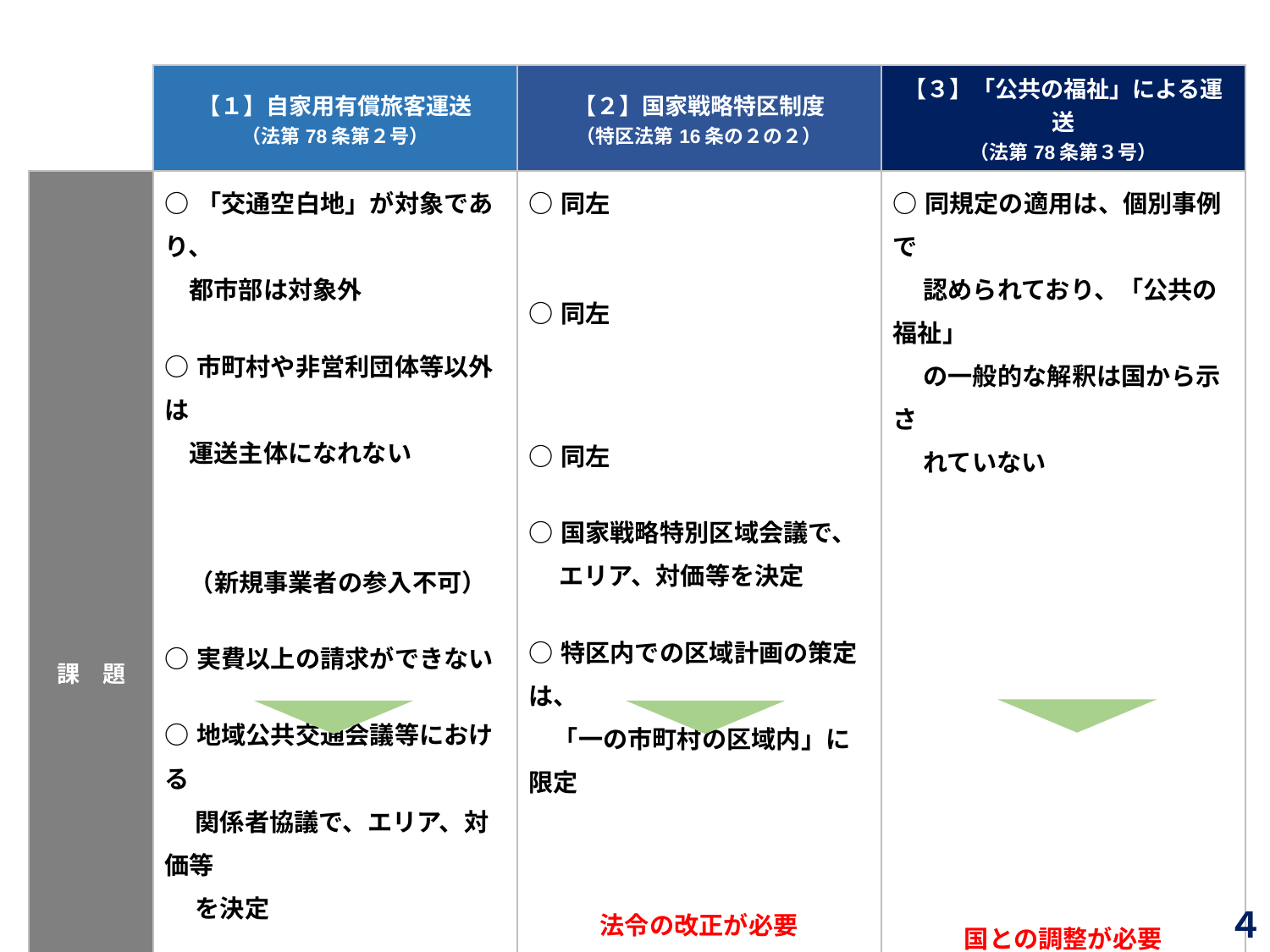

|  | 【１】自家用有償旅客運送 （法第78条第２号） | 【２】国家戦略特区制度 （特区法第16条の２の２） | 【３】「公共の福祉」による運送 （法第78条第３号） |
| --- | --- | --- | --- |
| 課　題 | ○「交通空白地」が対象であり、 都市部は対象外 ○市町村や非営利団体等以外は 運送主体になれない　　　　　　　　　　　　　　　　　　　 　（新規事業者の参入不可） ○実費以上の請求ができない ○地域公共交通会議等における 　 関係者協議で、エリア、対価等 　 を決定 法令の改正が必要 | ○同左 ○同左 ○同左 ○国家戦略特別区域会議で、 　 エリア、対価等を決定 ○特区内での区域計画の策定は、 　「一の市町村の区域内」に限定 法令の改正が必要 | ○同規定の適用は、個別事例で 　 認められており、「公共の福祉」 　 の一般的な解釈は国から示さ 　 れていない 国との調整が必要 |

 ４